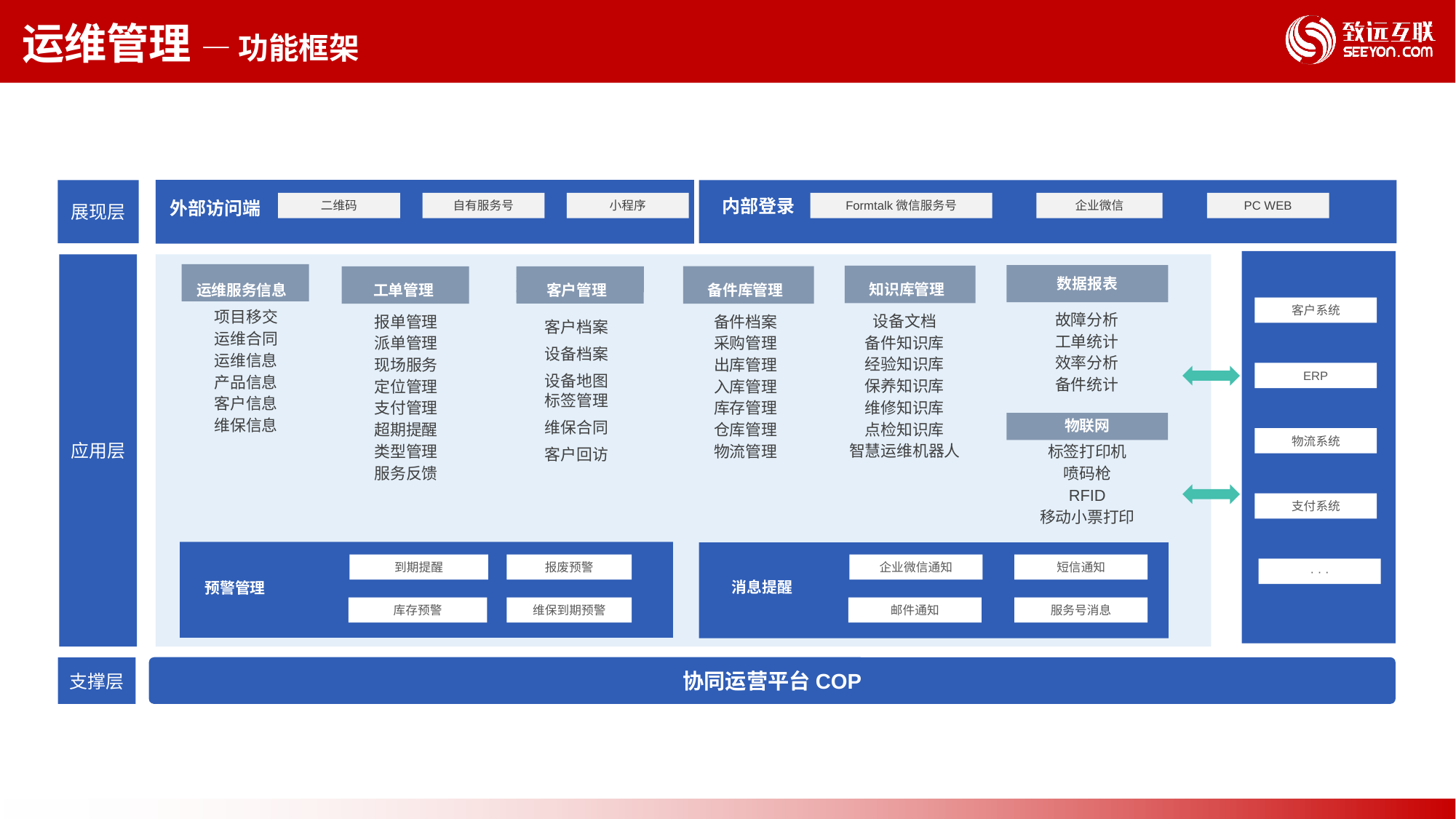

运维管理 — 功能框架
展现层

内部登录
外部访问端
二维码
自有服务号
小程序
Formtalk微信服务号
企业微信
PC WEB

客户系统
ERP
物流系统
支付系统
· · ·
应用层

数据报表
知识库管理
工单管理
客户管理
运维服务信息
备件库管理
项目移交
运维合同
运维信息
产品信息
客户信息
维保信息
故障分析
工单统计
效率分析
备件统计
设备文档
备件知识库
经验知识库
保养知识库
维修知识库
点检知识库
智慧运维机器人
报单管理
派单管理
现场服务
定位管理
支付管理
超期提醒
类型管理
服务反馈
客户档案
设备档案
设备地图
标签管理
维保合同
客户回访
备件档案
采购管理
出库管理
入库管理
库存管理
仓库管理
物流管理

物联网

标签打印机
喷码枪
RFID
移动小票打印

到期提醒
报废预警
企业微信通知
短信通知
消息提醒
预警管理
库存预警
维保到期预警
邮件通知
服务号消息
协同运营平台COP
支撑层